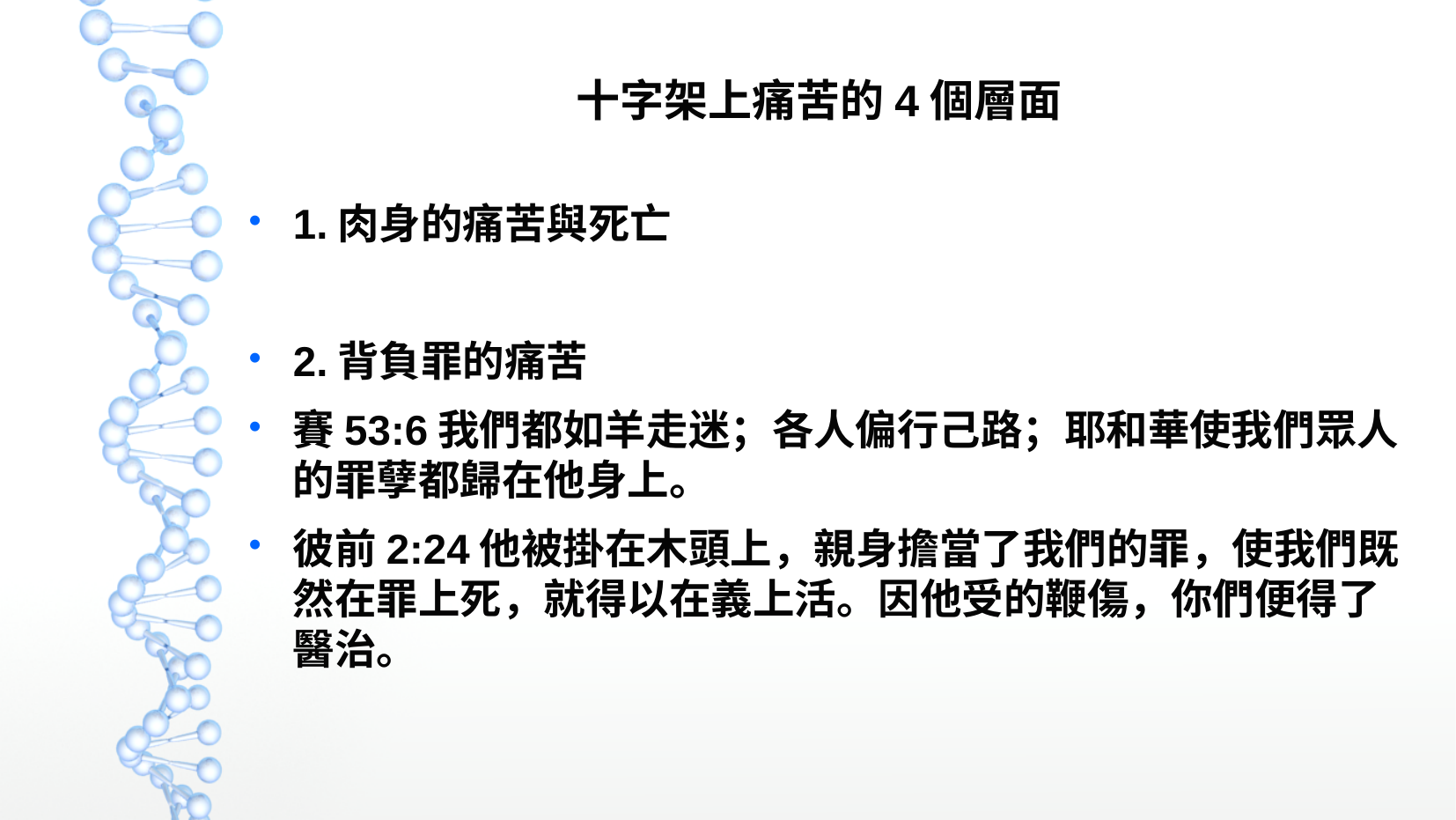

十字架上痛苦的4個層面
1.肉身的痛苦與死亡

2.背負罪的痛苦
賽53:6我們都如羊走迷；各人偏行己路；耶和華使我們眾人的罪孽都歸在他身上。
彼前2:24他被掛在木頭上，親身擔當了我們的罪，使我們既然在罪上死，就得以在義上活。因他受的鞭傷，你們便得了醫治。